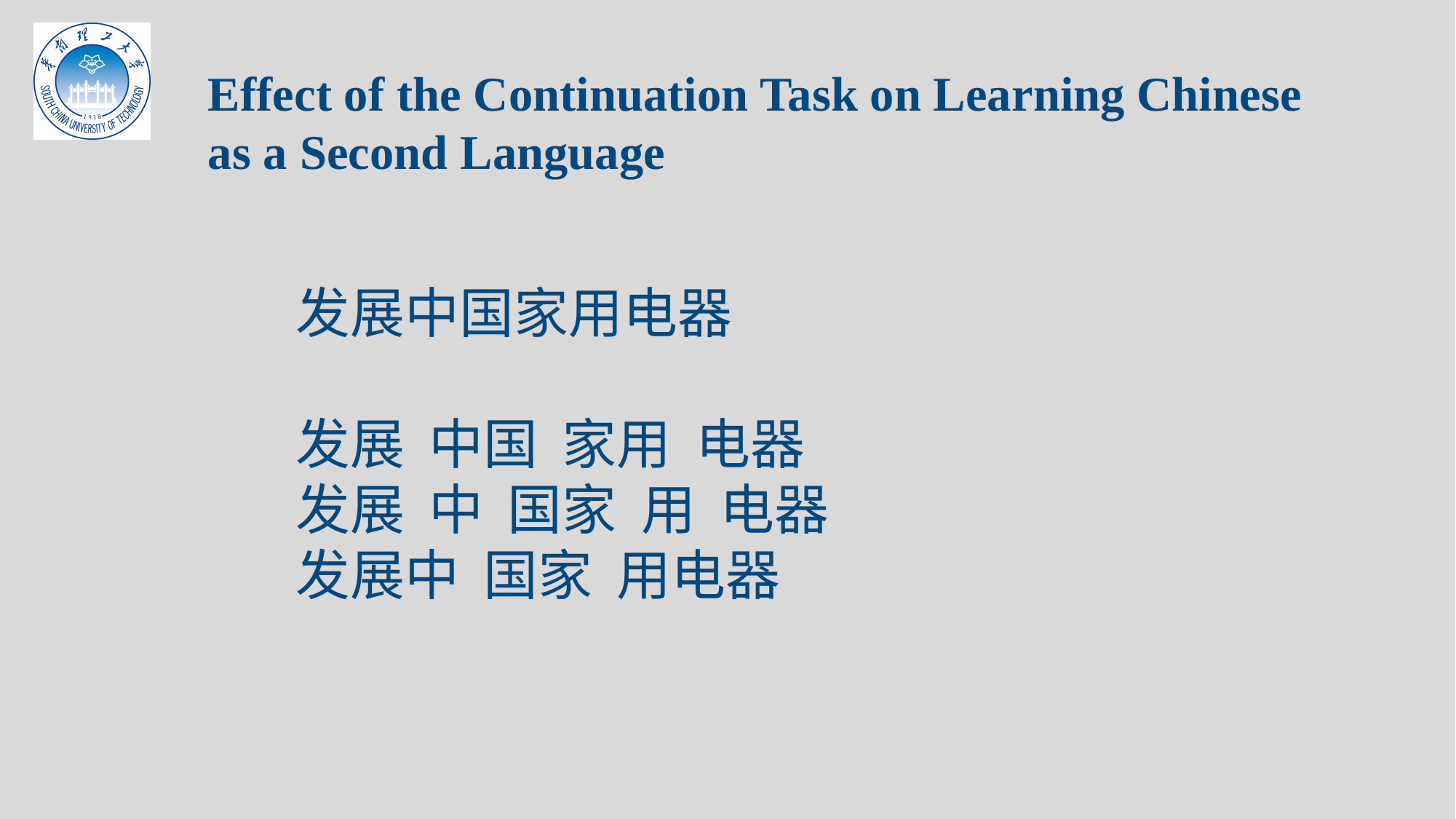

Effect of the Continuation Task on Learning Chinese as a Second Language
发展中国家用电器

发展  中国  家用  电器
发展  中  国家  用  电器
发展中  国家  用电器